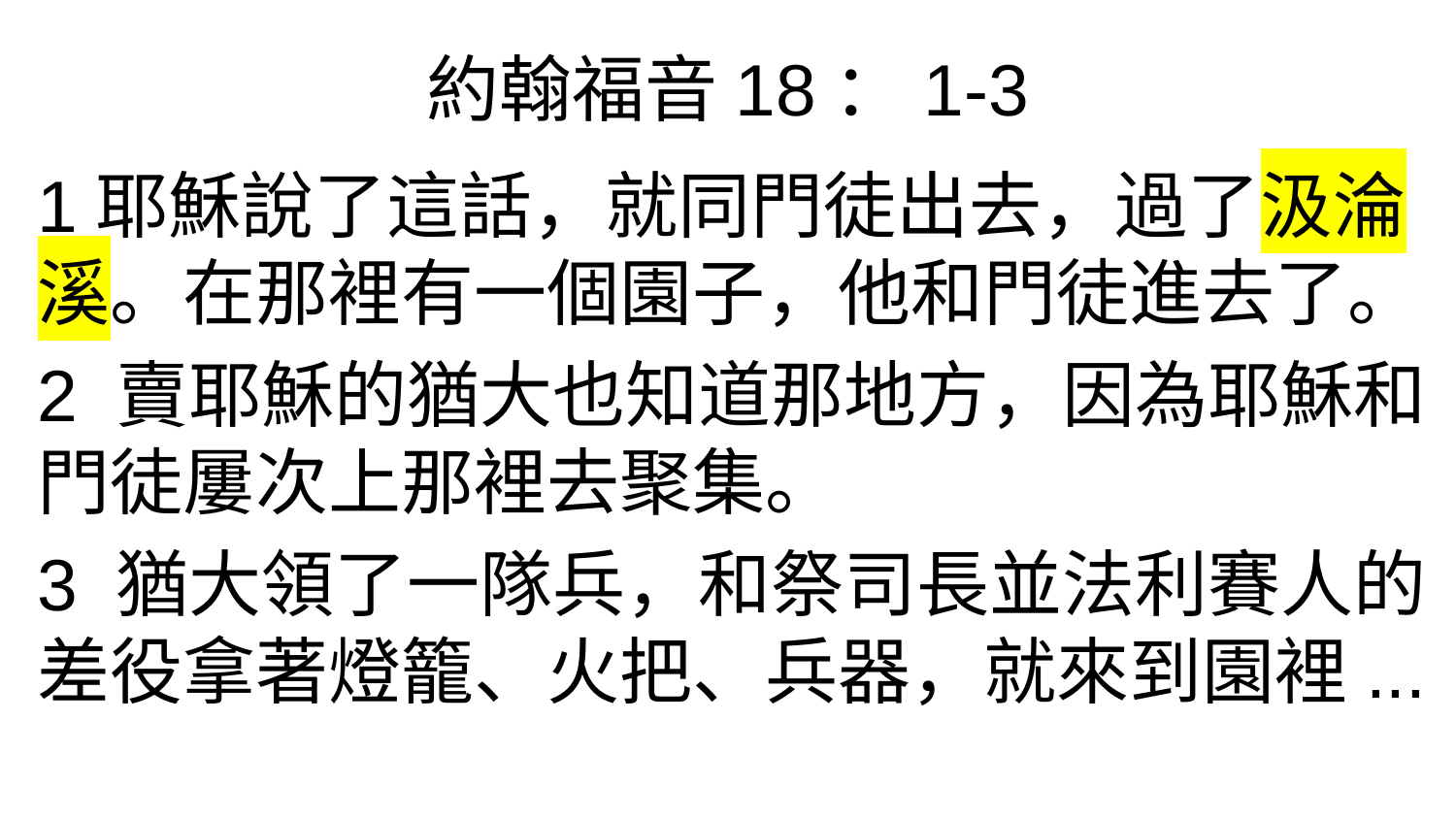

# 約翰福音18：1-3
1耶穌說了這話，就同門徒出去，過了汲淪溪。在那裡有一個園子，他和門徒進去了。
2 賣耶穌的猶大也知道那地方，因為耶穌和門徒屢次上那裡去聚集。
3 猶大領了一隊兵，和祭司長並法利賽人的差役拿著燈籠、火把、兵器，就來到園裡...